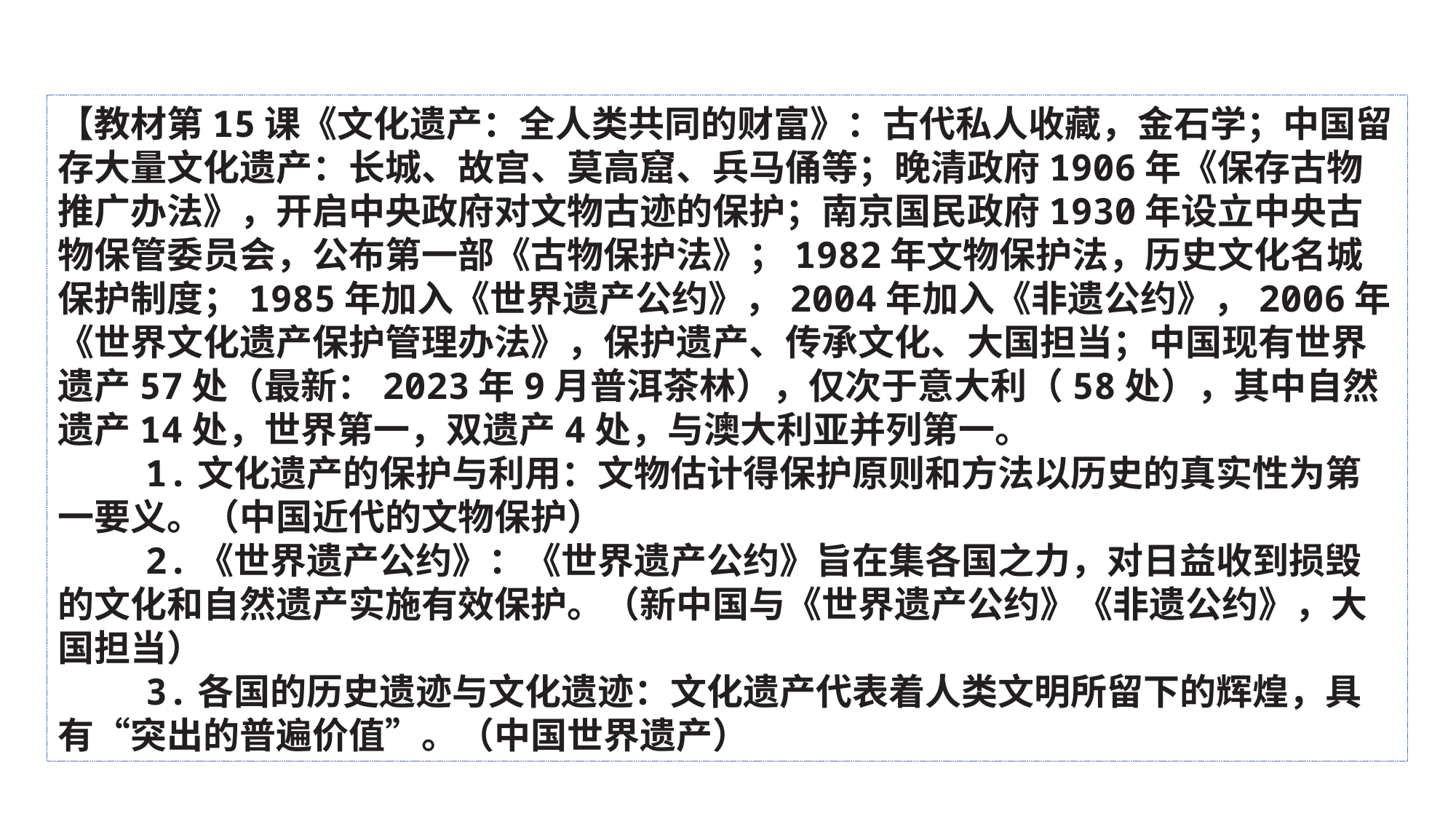

【教材第15课《文化遗产：全人类共同的财富》：古代私人收藏，金石学；中国留存大量文化遗产：长城、故宫、莫高窟、兵马俑等；晚清政府1906年《保存古物推广办法》，开启中央政府对文物古迹的保护；南京国民政府1930年设立中央古物保管委员会，公布第一部《古物保护法》；1982年文物保护法，历史文化名城保护制度；1985年加入《世界遗产公约》，2004年加入《非遗公约》，2006年《世界文化遗产保护管理办法》，保护遗产、传承文化、大国担当；中国现有世界遗产57处（最新：2023年9月普洱茶林），仅次于意大利（58处），其中自然遗产14处，世界第一，双遗产4处，与澳大利亚并列第一。
    1.文化遗产的保护与利用：文物估计得保护原则和方法以历史的真实性为第一要义。（中国近代的文物保护）
    2.《世界遗产公约》：《世界遗产公约》旨在集各国之力，对日益收到损毁的文化和自然遗产实施有效保护。（新中国与《世界遗产公约》《非遗公约》，大国担当）
    3.各国的历史遗迹与文化遗迹：文化遗产代表着人类文明所留下的辉煌，具有“突出的普遍价值”。（中国世界遗产）